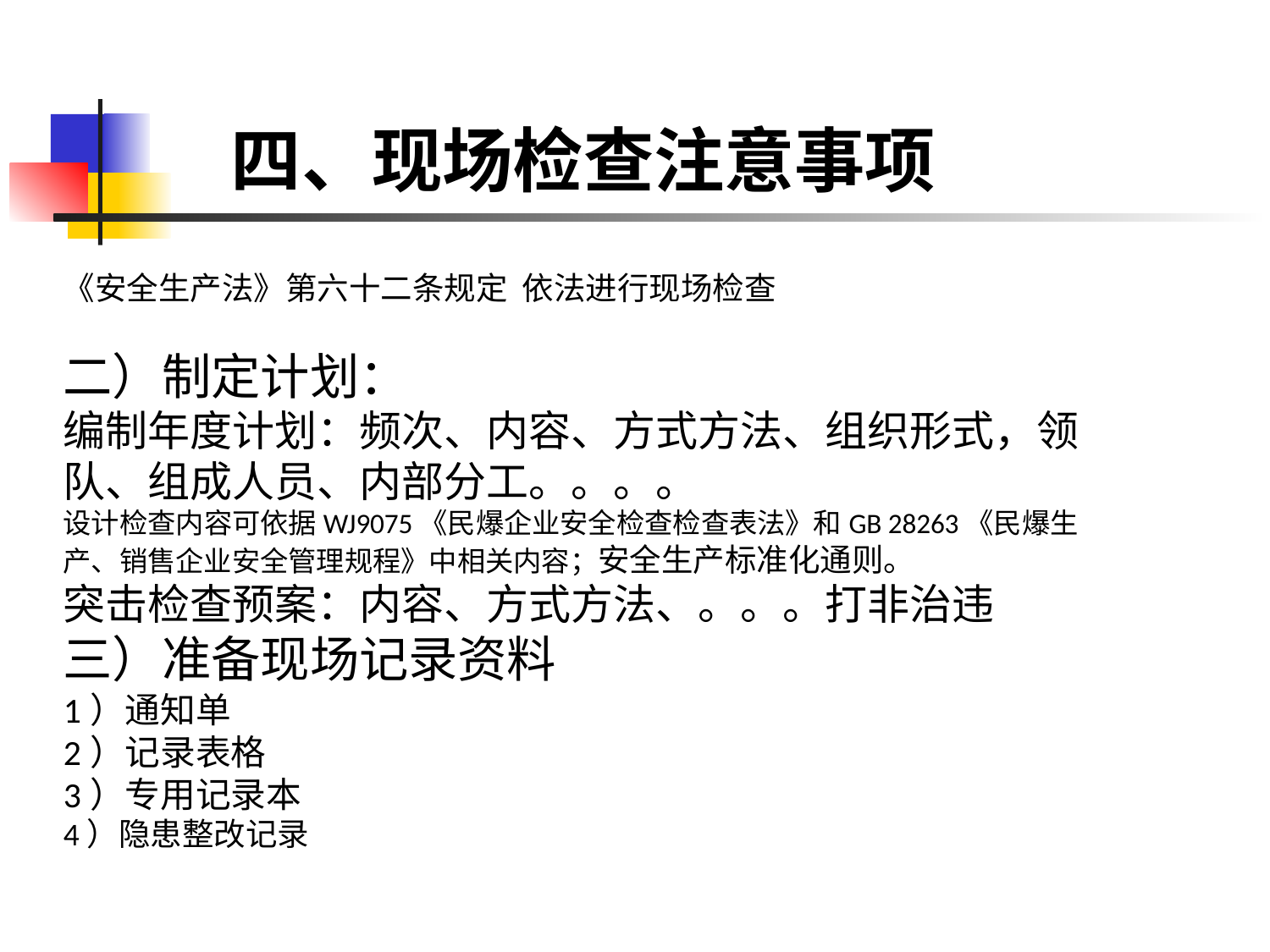

# 四、现场检查注意事项

《安全生产法》第六十二条规定  依法进行现场检查

二）制定计划：
编制年度计划：频次、内容、方式方法、组织形式，领队、组成人员、内部分工。。。。
设计检查内容可依据WJ9075《民爆企业安全检查检查表法》和GB 28263《民爆生产、销售企业安全管理规程》中相关内容；安全生产标准化通则。
突击检查预案：内容、方式方法、。。。打非治违
三）准备现场记录资料
1）通知单
2）记录表格
3）专用记录本
4）隐患整改记录